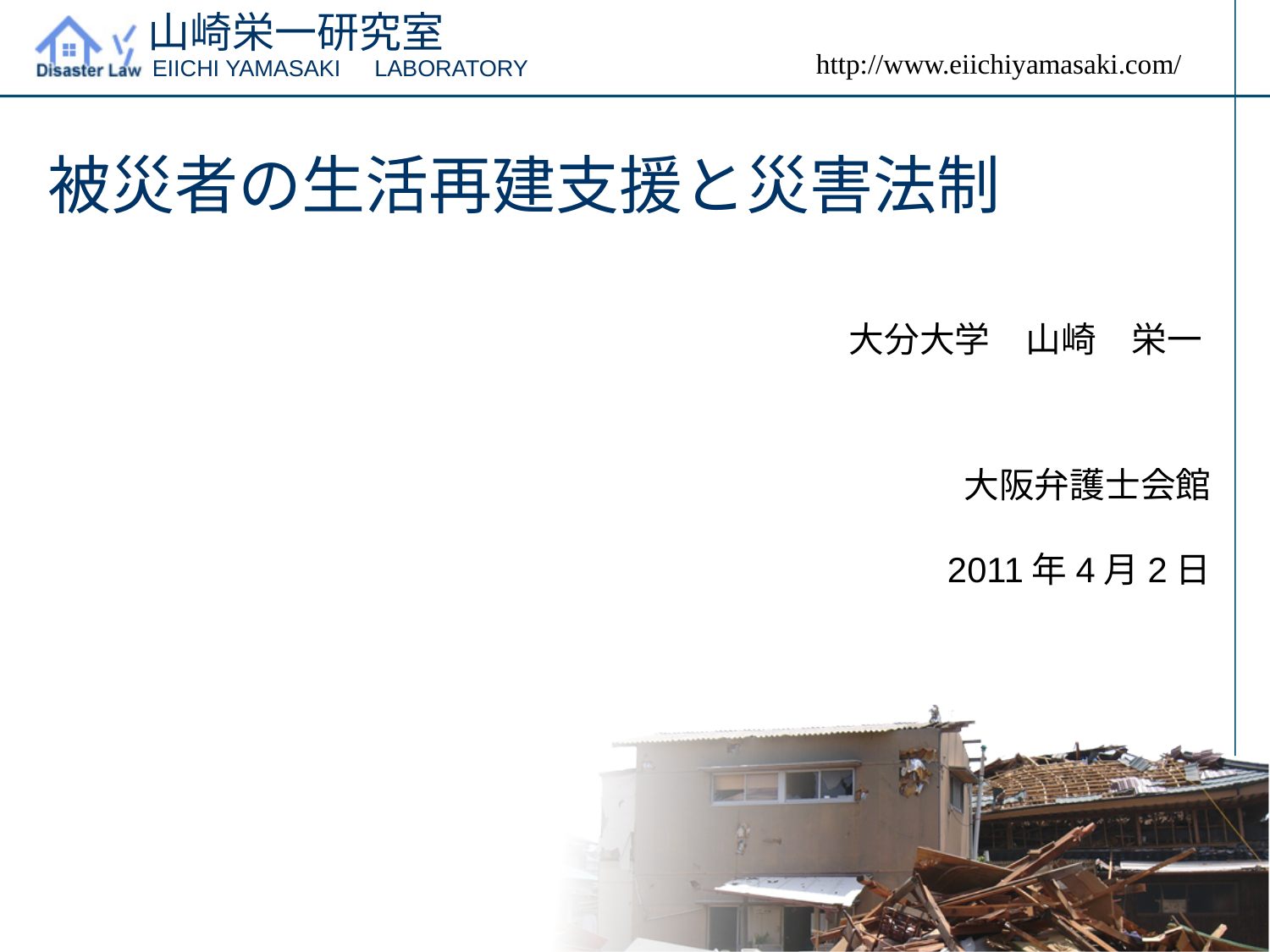

# 被災者の生活再建支援と災害法制
大分大学　山崎　栄一
大阪弁護士会館

2011年4月2日